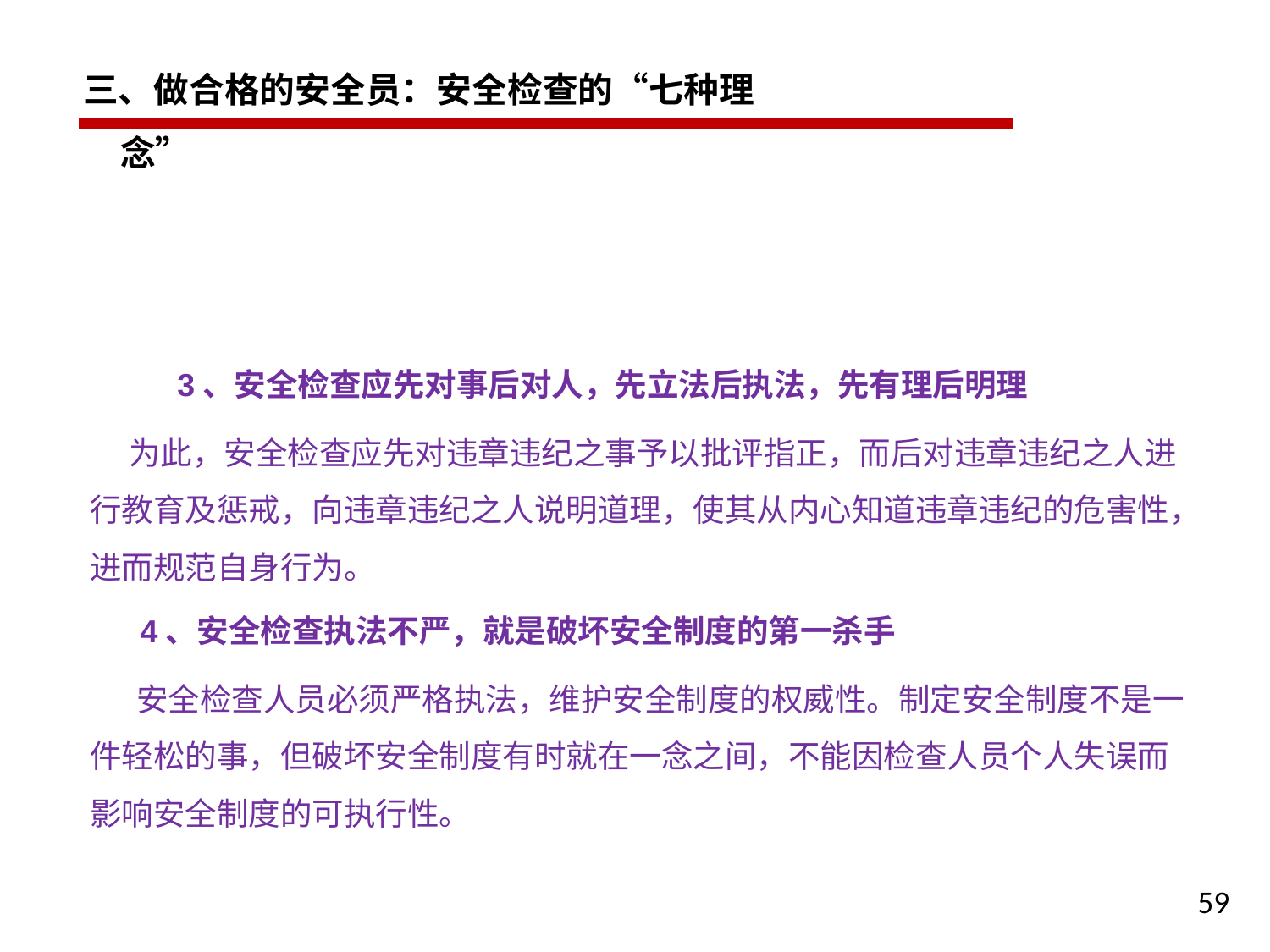

三、做合格的安全员：安全检查的“七种理念”
      3、安全检查应先对事后对人，先立法后执法，先有理后明理
           为此，安全检查应先对违章违纪之事予以批评指正，而后对违章违纪之人进行教育及惩戒，向违章违纪之人说明道理，使其从内心知道违章违纪的危害性，进而规范自身行为。
           4、安全检查执法不严，就是破坏安全制度的第一杀手
            安全检查人员必须严格执法，维护安全制度的权威性。制定安全制度不是一件轻松的事，但破坏安全制度有时就在一念之间，不能因检查人员个人失误而影响安全制度的可执行性。